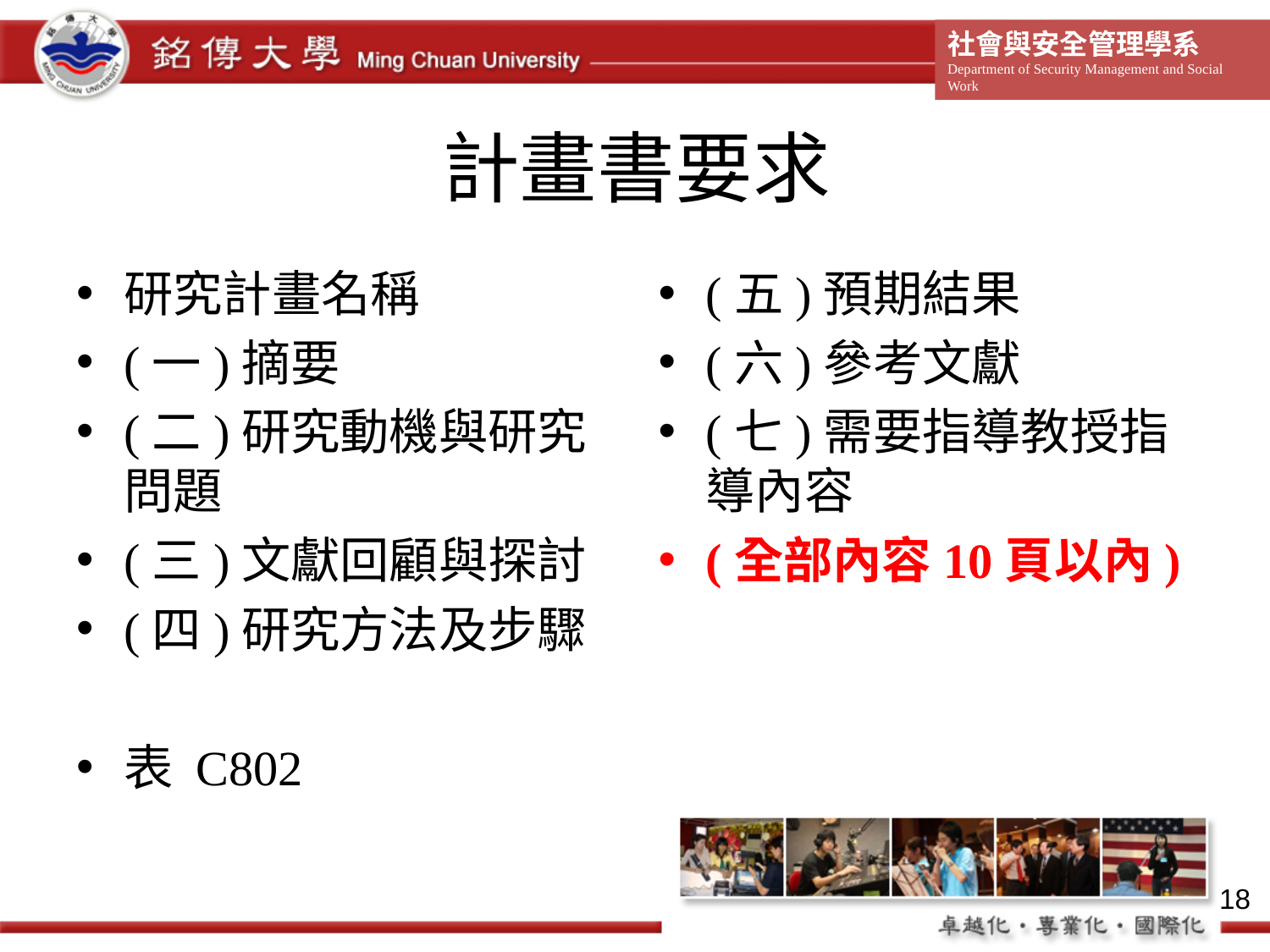

# 計畫書要求
研究計畫名稱
(一)摘要
(二)研究動機與研究問題
(三)文獻回顧與探討
(四)研究方法及步驟

表 C802
(五)預期結果
(六)參考文獻
(七)需要指導教授指導內容
(全部內容10頁以內)
18